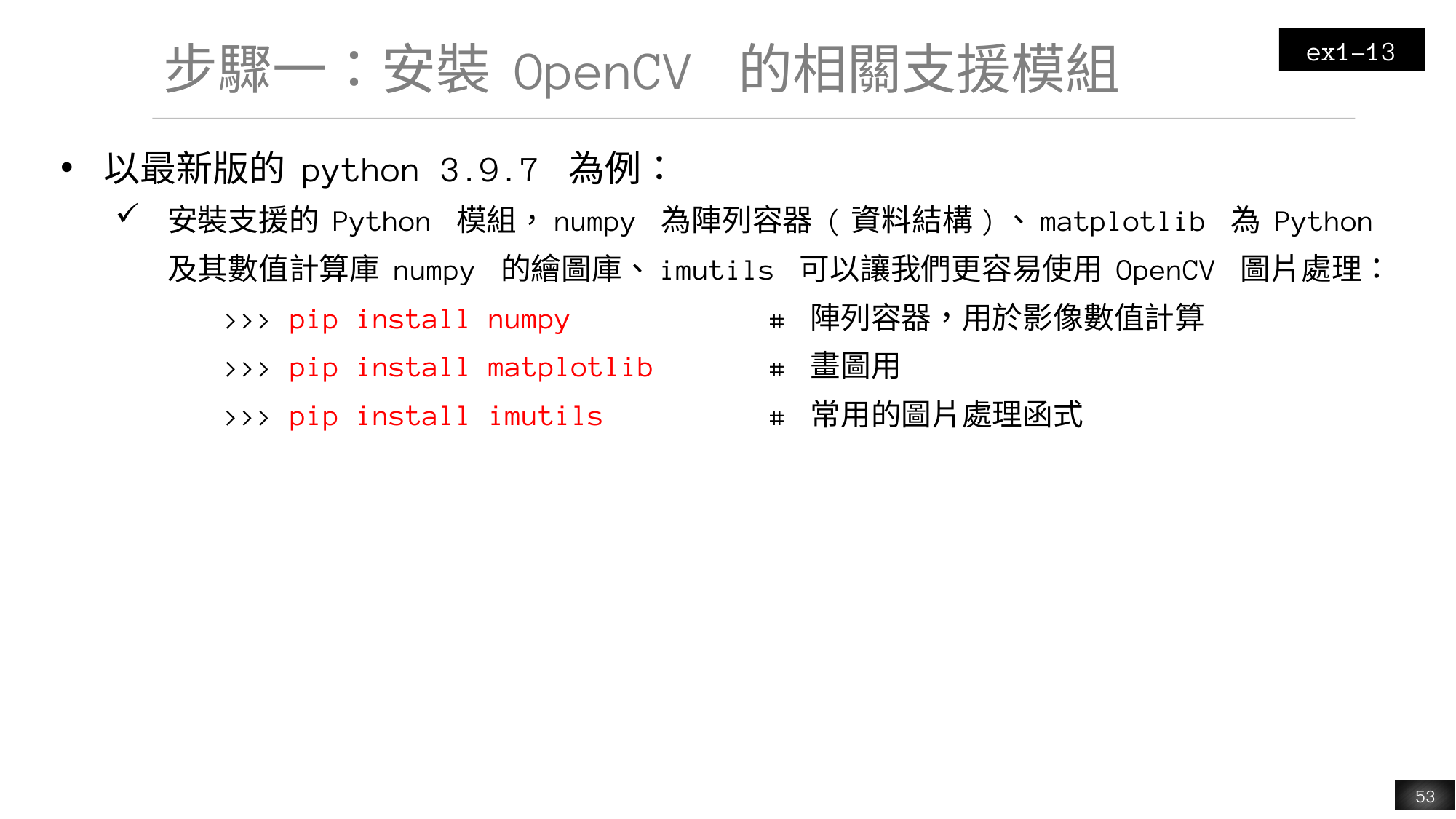

ex1-13
# 步驟一：安裝 OpenCV 的相關支援模組
以最新版的 python 3.9.7 為例：
安裝支援的 Python 模組，numpy 為陣列容器 (資料結構)、matplotlib 為 Python 及其數值計算庫 numpy 的繪圖庫、imutils 可以讓我們更容易使用 OpenCV 圖片處理：
	>>> pip install numpy		# 陣列容器，用於影像數值計算
	>>> pip install matplotlib		# 畫圖用
	>>> pip install imutils		# 常用的圖片處理函式